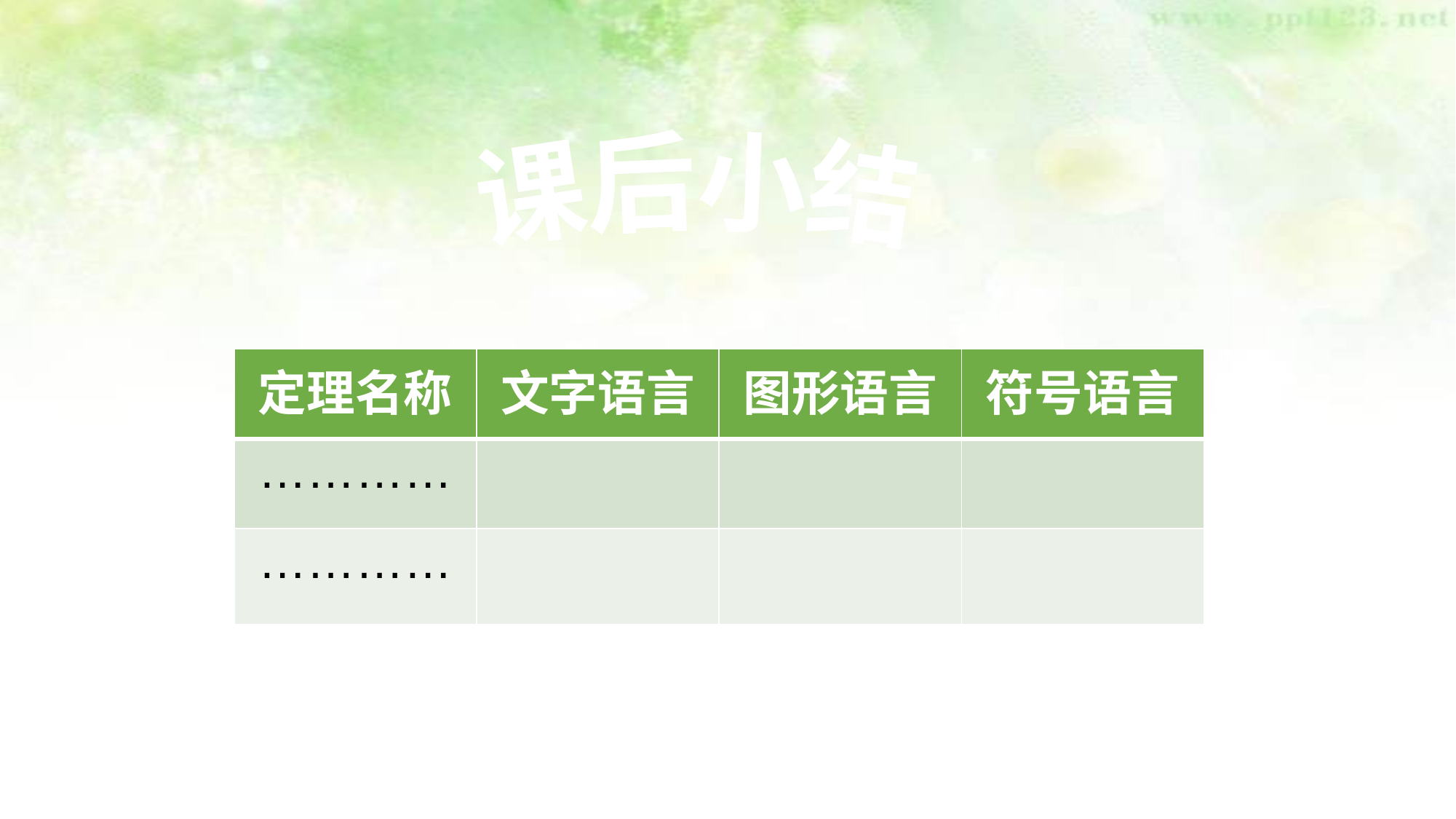

课后小结
| 定理名称 | 文字语言 | 图形语言 | 符号语言 |
| --- | --- | --- | --- |
| ………… |  |  |  |
| ………… |  |  |  |